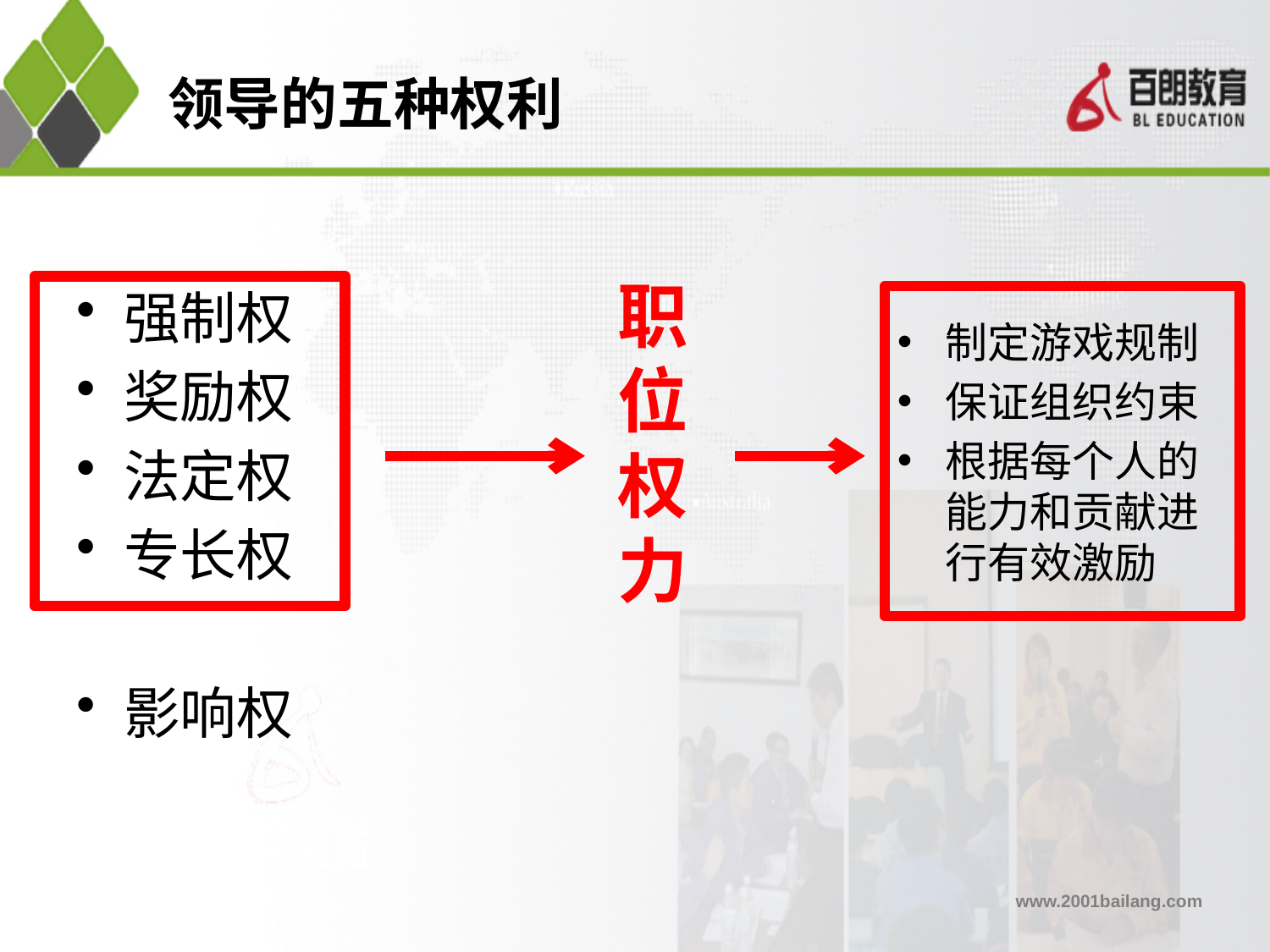

# 领导的五种权利
职
位
权
力

强制权
奖励权
法定权
专长权

影响权
制定游戏规制
保证组织约束
根据每个人的能力和贡献进行有效激励